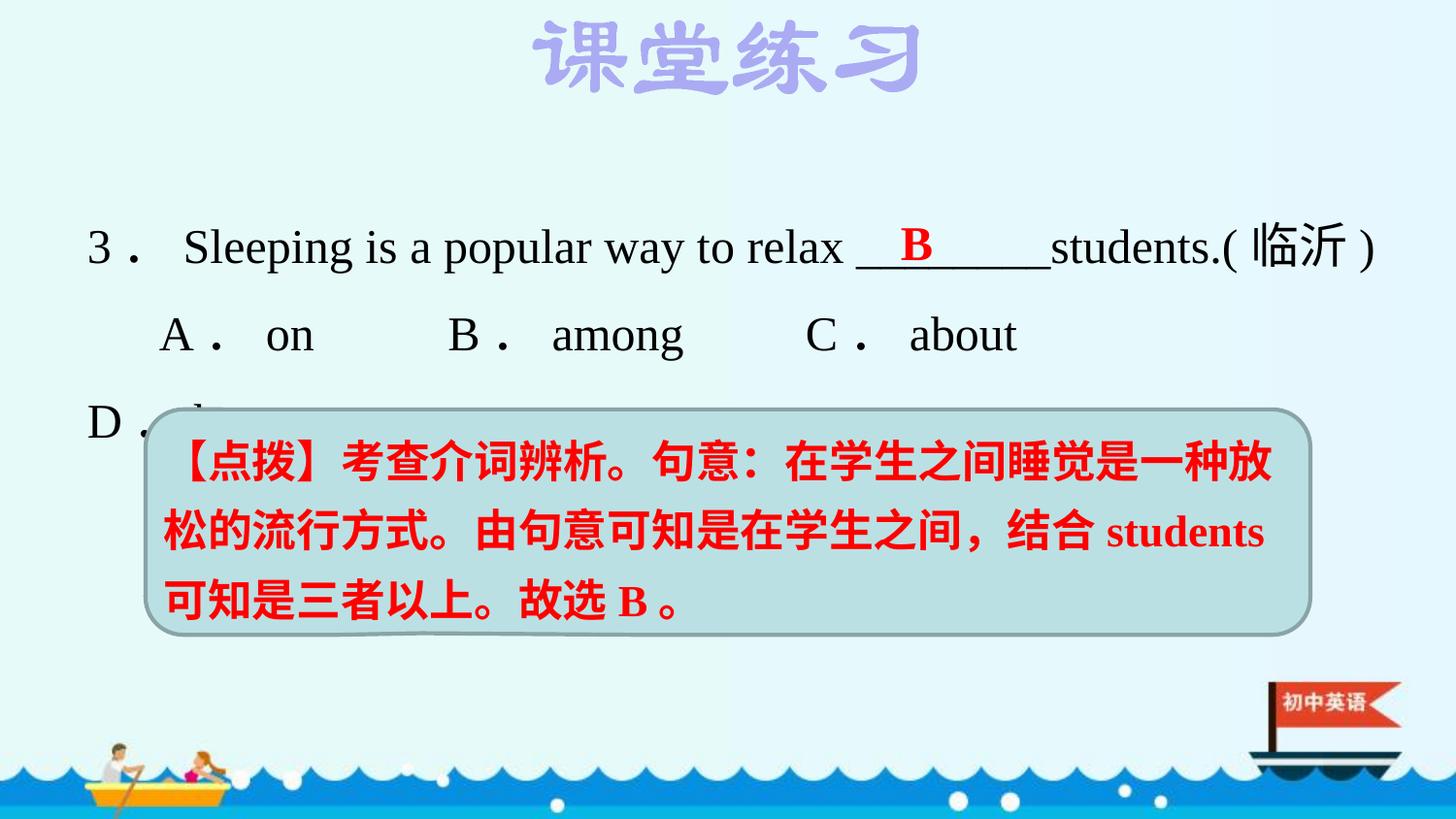

3．Sleeping is a popular way to relax ________students.(临沂)
A．on           B．among          C．about          D．between
B

【点拨】考查介词辨析。句意：在学生之间睡觉是一种放松的流行方式。由句意可知是在学生之间，结合students可知是三者以上。故选B。